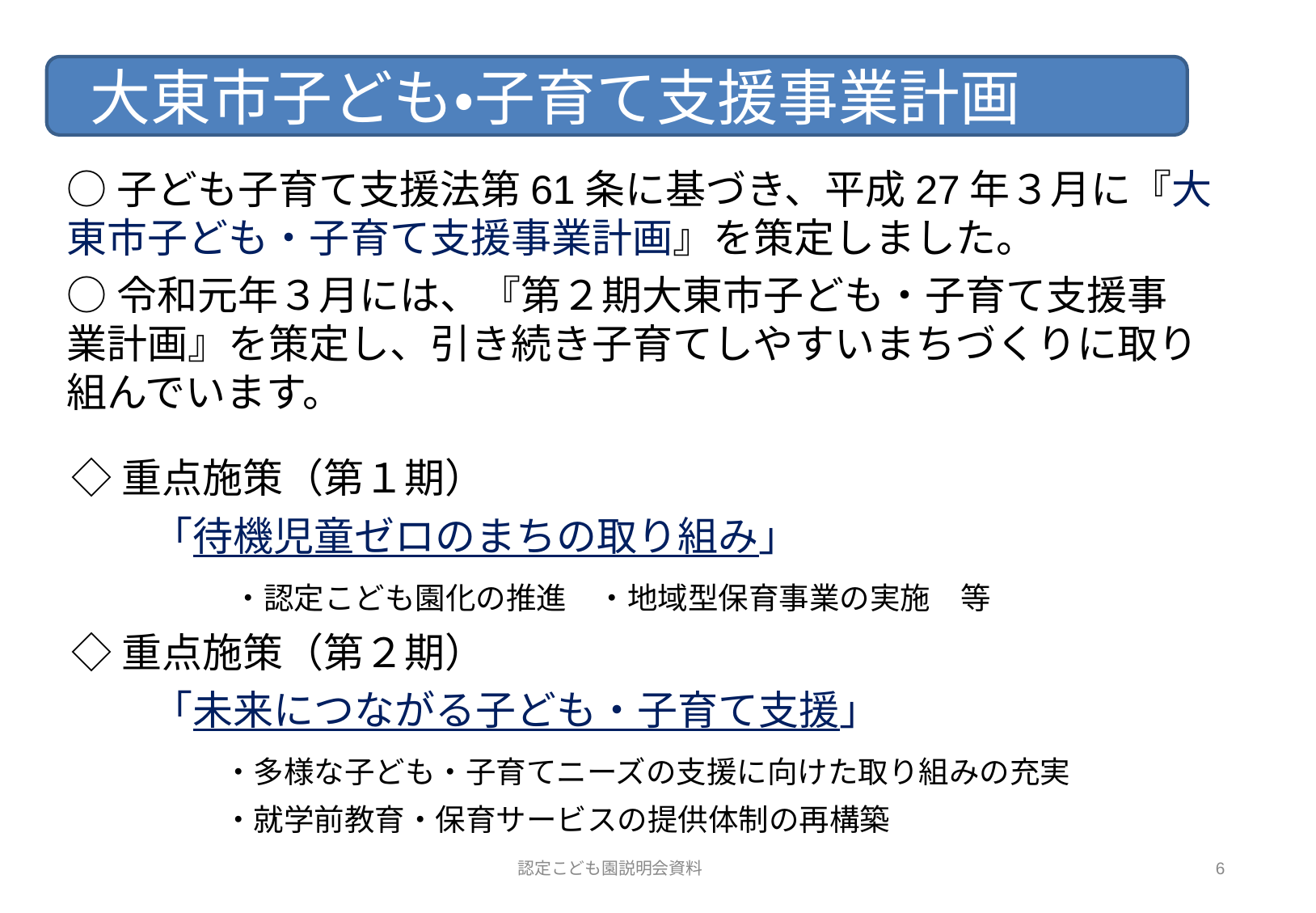

大東市子ども・子育て支援事業計画
○子ども子育て支援法第61条に基づき、平成27年３月に『大東市子ども・子育て支援事業計画』を策定しました。

○令和元年３月には、『第２期大東市子ども・子育て支援事業計画』を策定し、引き続き子育てしやすいまちづくりに取り組んでいます。
◇重点施策（第１期）
　　「待機児童ゼロのまちの取り組み」
　　　　・認定こども園化の推進　・地域型保育事業の実施　等
◇重点施策（第２期）
　　「未来につながる子ども・子育て支援」
　　　　・多様な子ども・子育てニーズの支援に向けた取り組みの充実
　　　　　・就学前教育・保育サービスの提供体制の再構築
認定こども園説明会資料
6